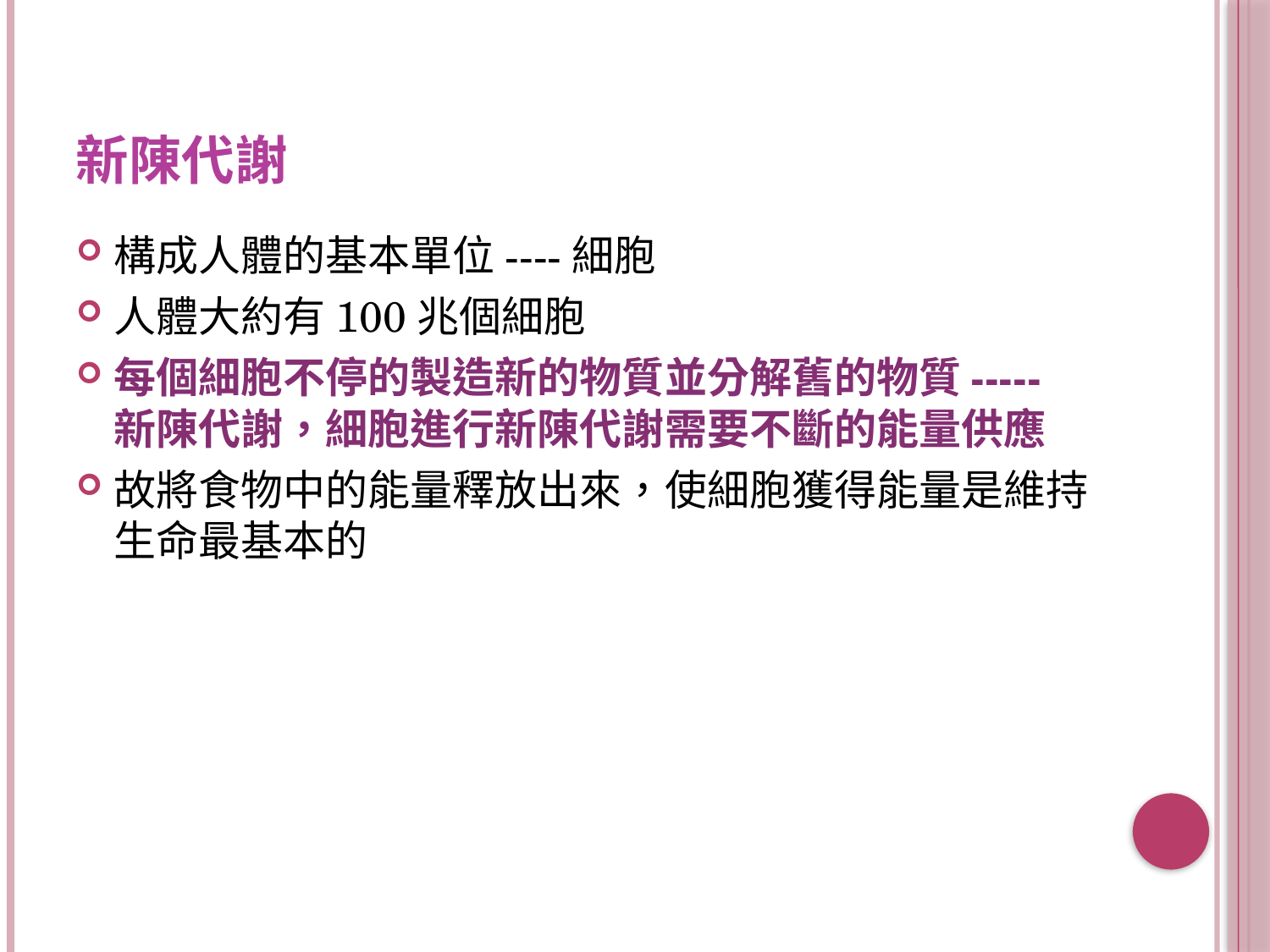

# 新陳代謝
構成人體的基本單位----細胞
人體大約有100兆個細胞
每個細胞不停的製造新的物質並分解舊的物質-----新陳代謝，細胞進行新陳代謝需要不斷的能量供應
故將食物中的能量釋放出來，使細胞獲得能量是維持生命最基本的